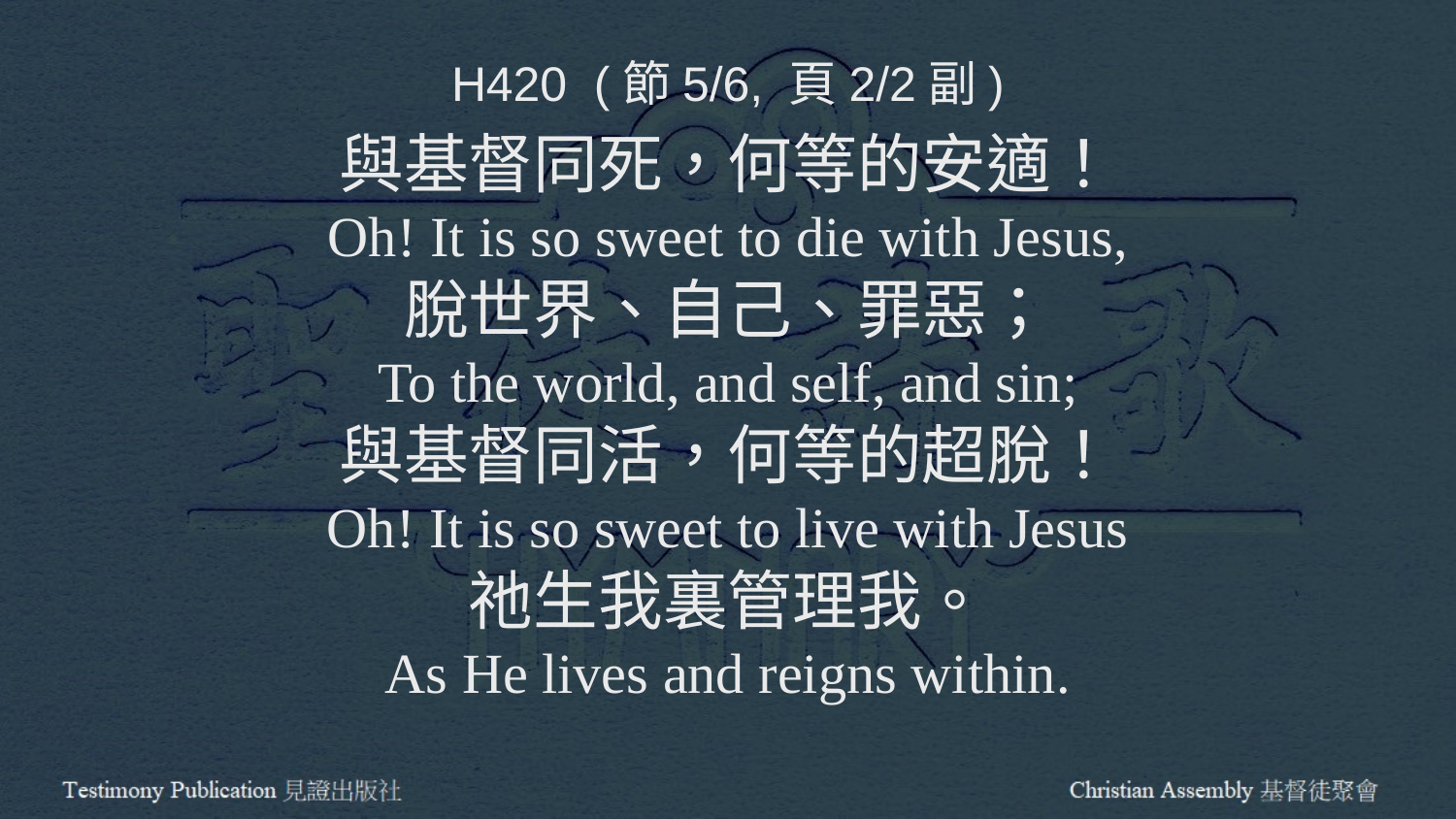

H420  (節5/6, 頁2/2副)
與基督同死，何等的安適！
Oh! It is so sweet to die with Jesus,
脫世界、自己、罪惡；
To the world, and self, and sin;
與基督同活，何等的超脫！
Oh! It is so sweet to live with Jesus
祂生我裏管理我。
As He lives and reigns within.